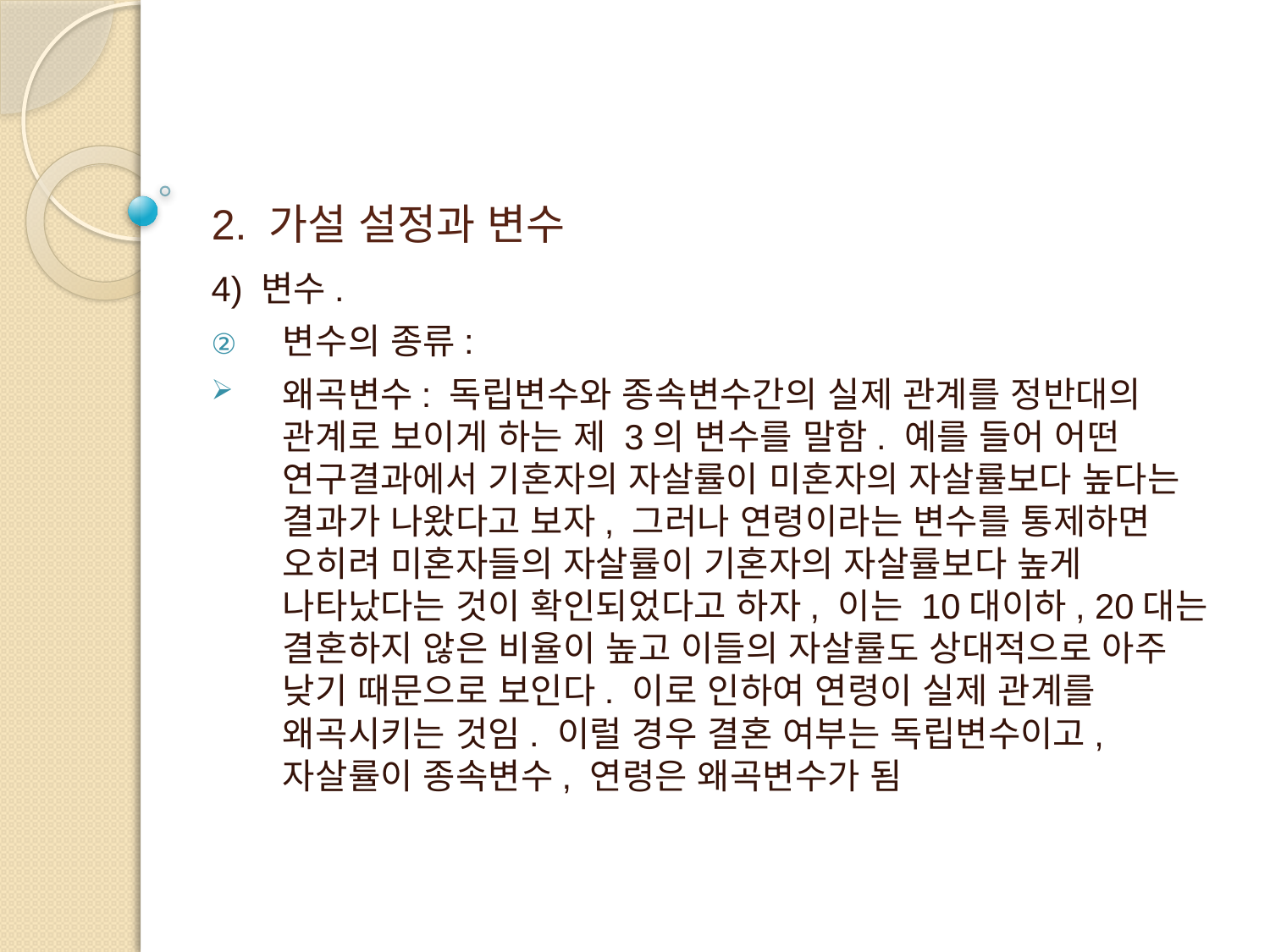

# 2. 가설 설정과 변수
4) 변수.
변수의 종류:
왜곡변수: 독립변수와 종속변수간의 실제 관계를 정반대의 관계로 보이게 하는 제 3의 변수를 말함. 예를 들어 어떤 연구결과에서 기혼자의 자살률이 미혼자의 자살률보다 높다는 결과가 나왔다고 보자, 그러나 연령이라는 변수를 통제하면 오히려 미혼자들의 자살률이 기혼자의 자살률보다 높게 나타났다는 것이 확인되었다고 하자, 이는 10대이하, 20대는 결혼하지 않은 비율이 높고 이들의 자살률도 상대적으로 아주 낮기 때문으로 보인다. 이로 인하여 연령이 실제 관계를 왜곡시키는 것임. 이럴 경우 결혼 여부는 독립변수이고, 자살률이 종속변수, 연령은 왜곡변수가 됨